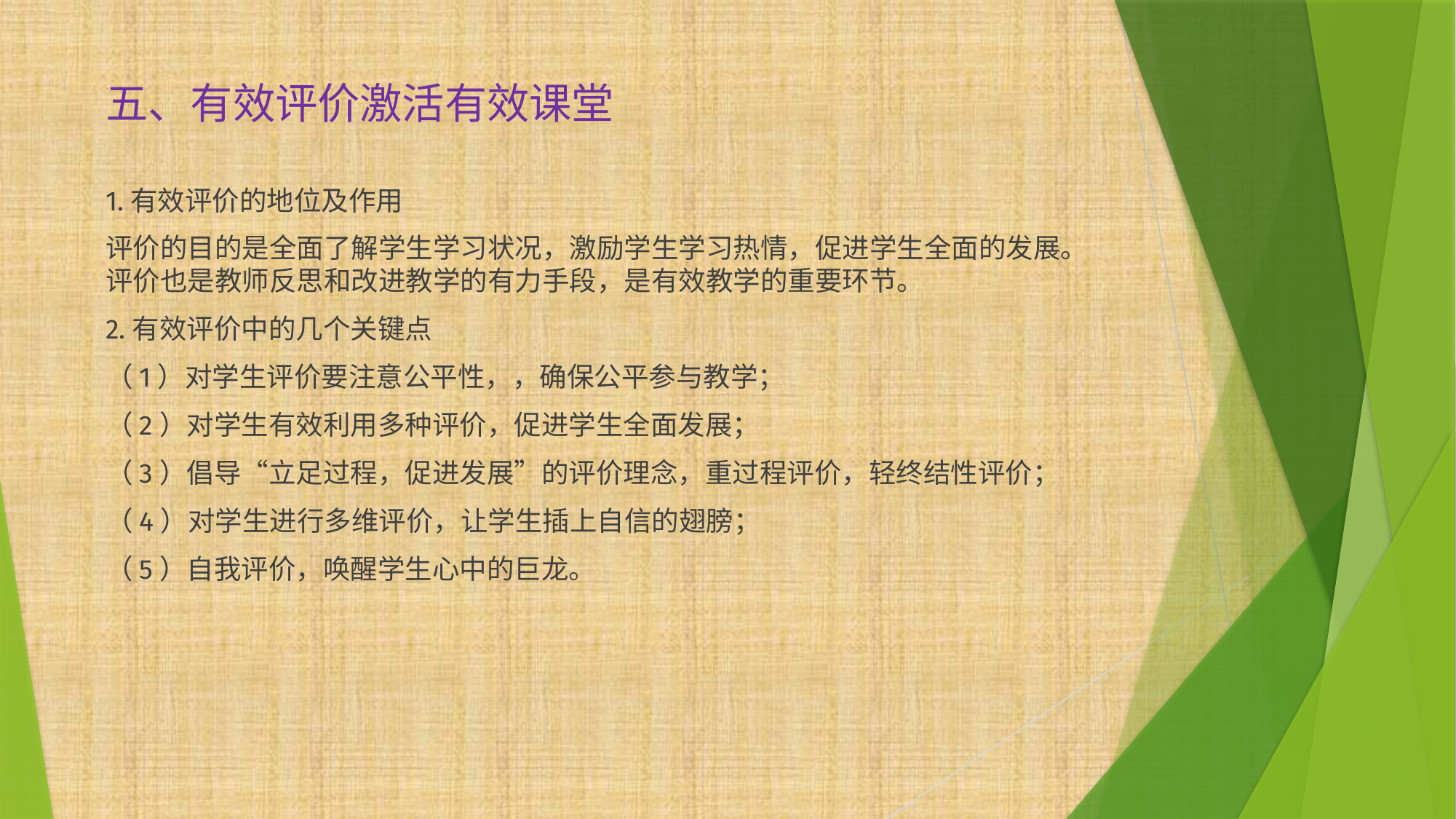

# 五、有效评价激活有效课堂
1.有效评价的地位及作用
评价的目的是全面了解学生学习状况，激励学生学习热情，促进学生全面的发展。评价也是教师反思和改进教学的有力手段，是有效教学的重要环节。
2.有效评价中的几个关键点
（1）对学生评价要注意公平性，，确保公平参与教学；
（2）对学生有效利用多种评价，促进学生全面发展；
（3）倡导“立足过程，促进发展”的评价理念，重过程评价，轻终结性评价；
（4）对学生进行多维评价，让学生插上自信的翅膀；
（5）自我评价，唤醒学生心中的巨龙。